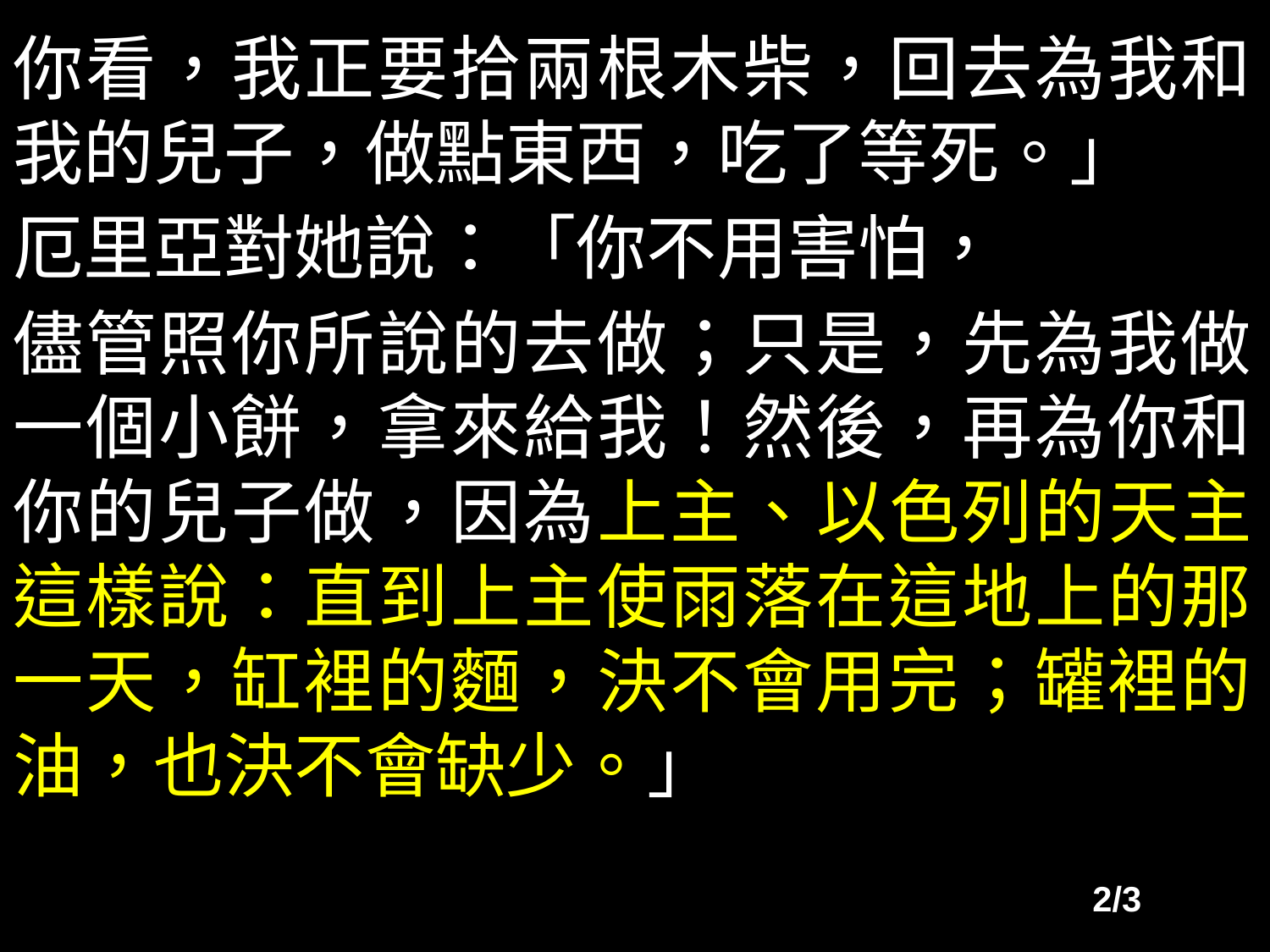

你看，我正要拾兩根木柴，回去為我和我的兒子，做點東西，吃了等死。」
厄里亞對她說：「你不用害怕，
儘管照你所說的去做；只是，先為我做一個小餅，拿來給我！然後，再為你和你的兒子做，因為上主、以色列的天主這樣說：直到上主使雨落在這地上的那一天，缸裡的麵，決不會用完；罐裡的油，也決不會缺少。」
2/3